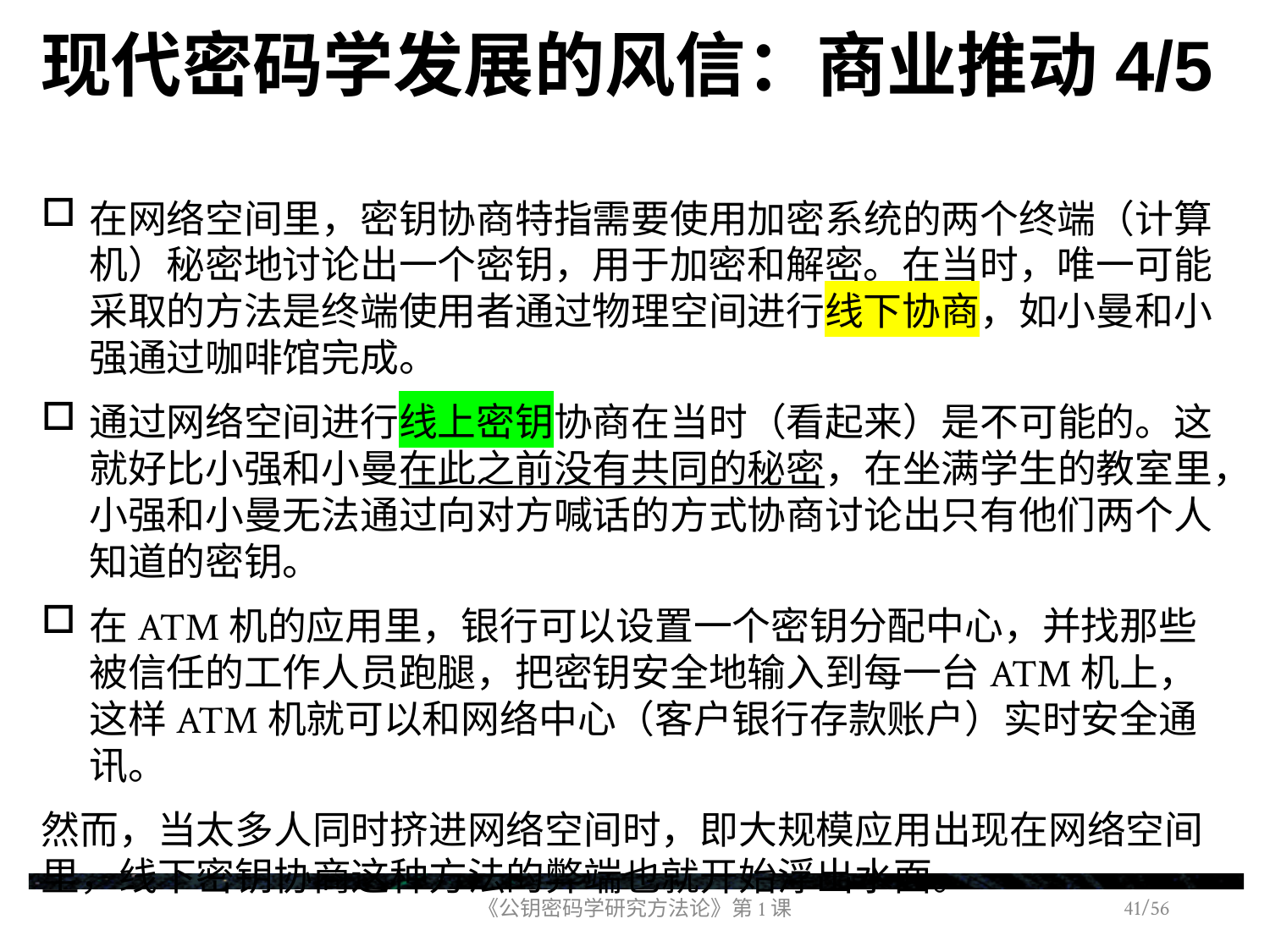

# 现代密码学发展的风信：商业推动4/5
在网络空间里，密钥协商特指需要使用加密系统的两个终端（计算机）秘密地讨论出一个密钥，用于加密和解密。在当时，唯一可能采取的方法是终端使用者通过物理空间进行线下协商，如小曼和小强通过咖啡馆完成。
通过网络空间进行线上密钥协商在当时（看起来）是不可能的。这就好比小强和小曼在此之前没有共同的秘密，在坐满学生的教室里，小强和小曼无法通过向对方喊话的方式协商讨论出只有他们两个人知道的密钥。
在ATM机的应用里，银行可以设置一个密钥分配中心，并找那些被信任的工作人员跑腿，把密钥安全地输入到每一台ATM机上，这样ATM机就可以和网络中心（客户银行存款账户）实时安全通讯。
然而，当太多人同时挤进网络空间时，即大规模应用出现在网络空间里，线下密钥协商这种方法的弊端也就开始浮出水面。
《公钥密码学研究方法论》第1课
41/56